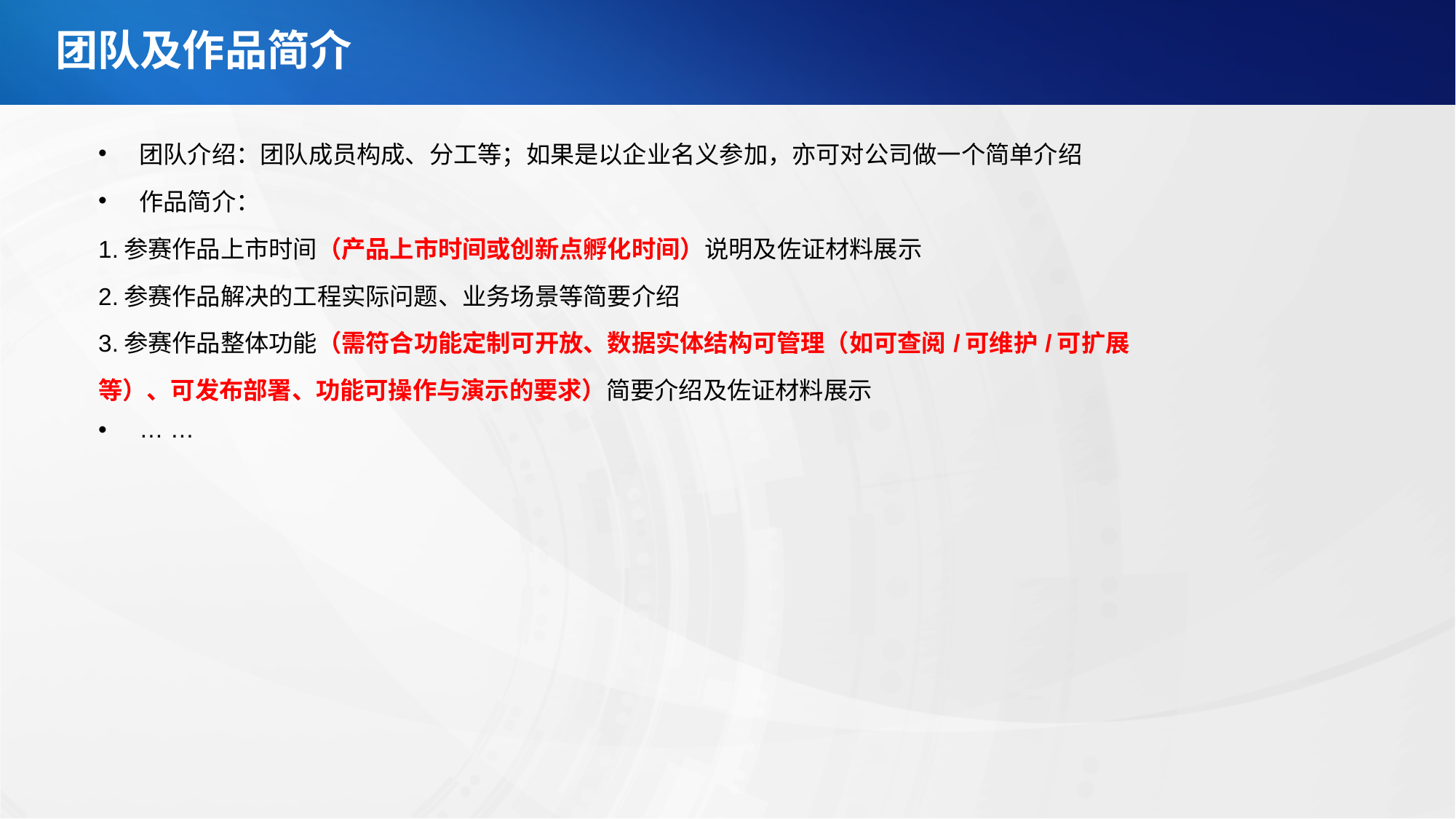

团队及作品简介
团队介绍：团队成员构成、分工等；如果是以企业名义参加，亦可对公司做一个简单介绍
作品简介：
1.参赛作品上市时间（产品上市时间或创新点孵化时间）说明及佐证材料展示
2.参赛作品解决的工程实际问题、业务场景等简要介绍
3.参赛作品整体功能（需符合功能定制可开放、数据实体结构可管理（如可查阅/可维护/可扩展等）、可发布部署、功能可操作与演示的要求）简要介绍及佐证材料展示
… …